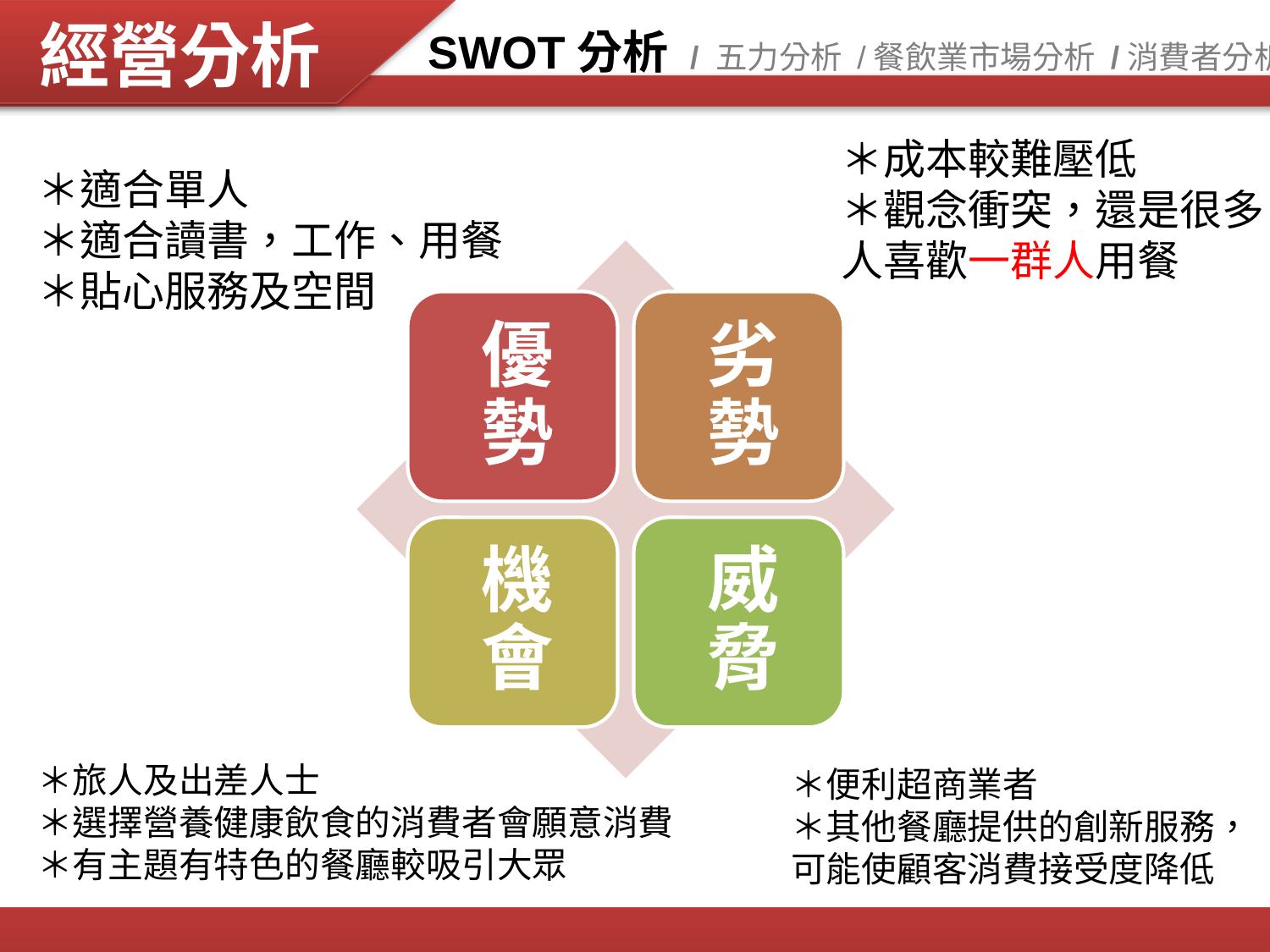

# SWOT分析 / 五力分析 /餐飲業市場分析 /消費者分析
＊成本較難壓低
＊觀念衝突，還是很多人喜歡一群人用餐
＊適合單人
＊適合讀書，工作、用餐
＊貼心服務及空間
優勢
劣勢
機會
威脅
＊旅人及出差人士
＊選擇營養健康飲食的消費者會願意消費
＊有主題有特色的餐廳較吸引大眾

＊便利超商業者
＊其他餐廳提供的創新服務，可能使顧客消費接受度降低